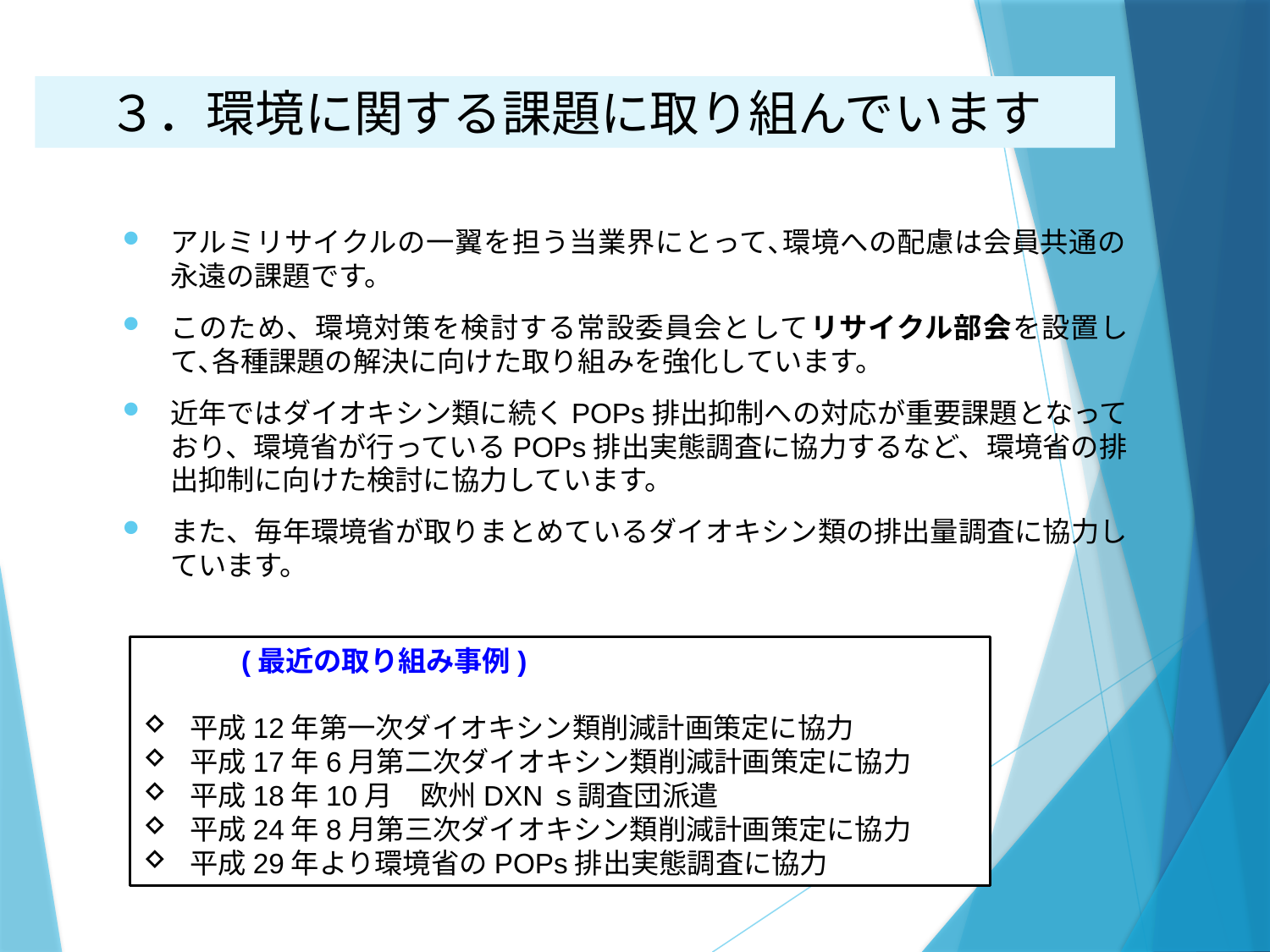

# ３．環境に関する課題に取り組んでいます

アルミリサイクルの一翼を担う当業界にとって､環境への配慮は会員共通の永遠の課題です。
このため、環境対策を検討する常設委員会としてリサイクル部会を設置して､各種課題の解決に向けた取り組みを強化しています。
近年ではダイオキシン類に続くPOPs排出抑制への対応が重要課題となっており、環境省が行っているPOPs排出実態調査に協力するなど、環境省の排出抑制に向けた検討に協力しています。
また、毎年環境省が取りまとめているダイオキシン類の排出量調査に協力しています。

(最近の取り組み事例)

平成12年第一次ダイオキシン類削減計画策定に協力
平成17年6月第二次ダイオキシン類削減計画策定に協力
平成18年10月　欧州DXNｓ調査団派遣
平成24年8月第三次ダイオキシン類削減計画策定に協力
平成29年より環境省のPOPs排出実態調査に協力